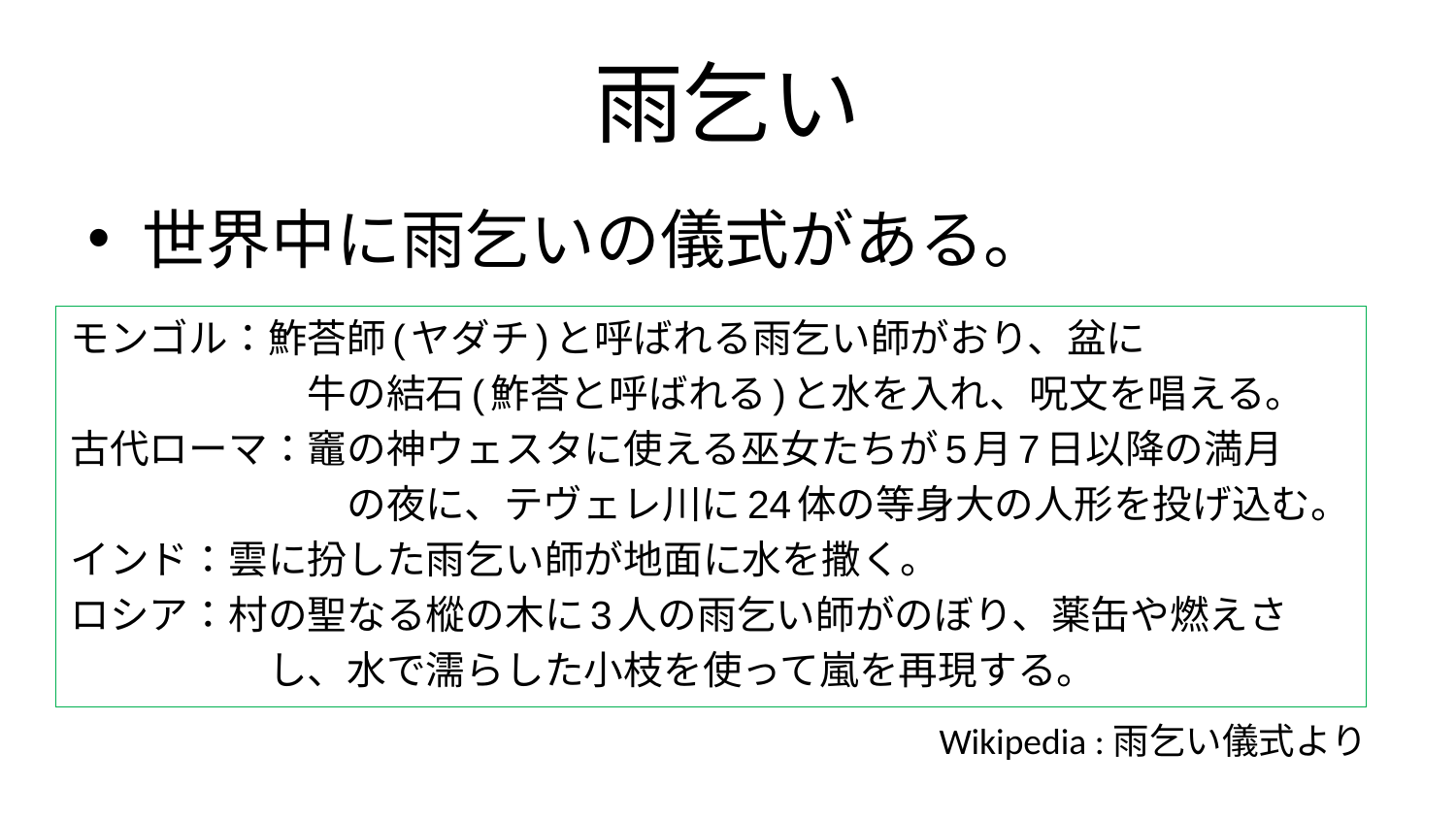

# 雨乞い
世界中に雨乞いの儀式がある。

モンゴル：鮓荅師(ヤダチ)と呼ばれる雨乞い師がおり、盆に
　　　　　　牛の結石(鮓荅と呼ばれる)と水を入れ、呪文を唱える。
古代ローマ：竈の神ウェスタに使える巫女たちが5月7日以降の満月
　　　　　　　の夜に、テヴェレ川に24体の等身大の人形を投げ込む。
インド：雲に扮した雨乞い師が地面に水を撒く。
ロシア：村の聖なる樅の木に3人の雨乞い師がのぼり、薬缶や燃えさ
　　　　　し、水で濡らした小枝を使って嵐を再現する。
Wikipedia :雨乞い儀式より